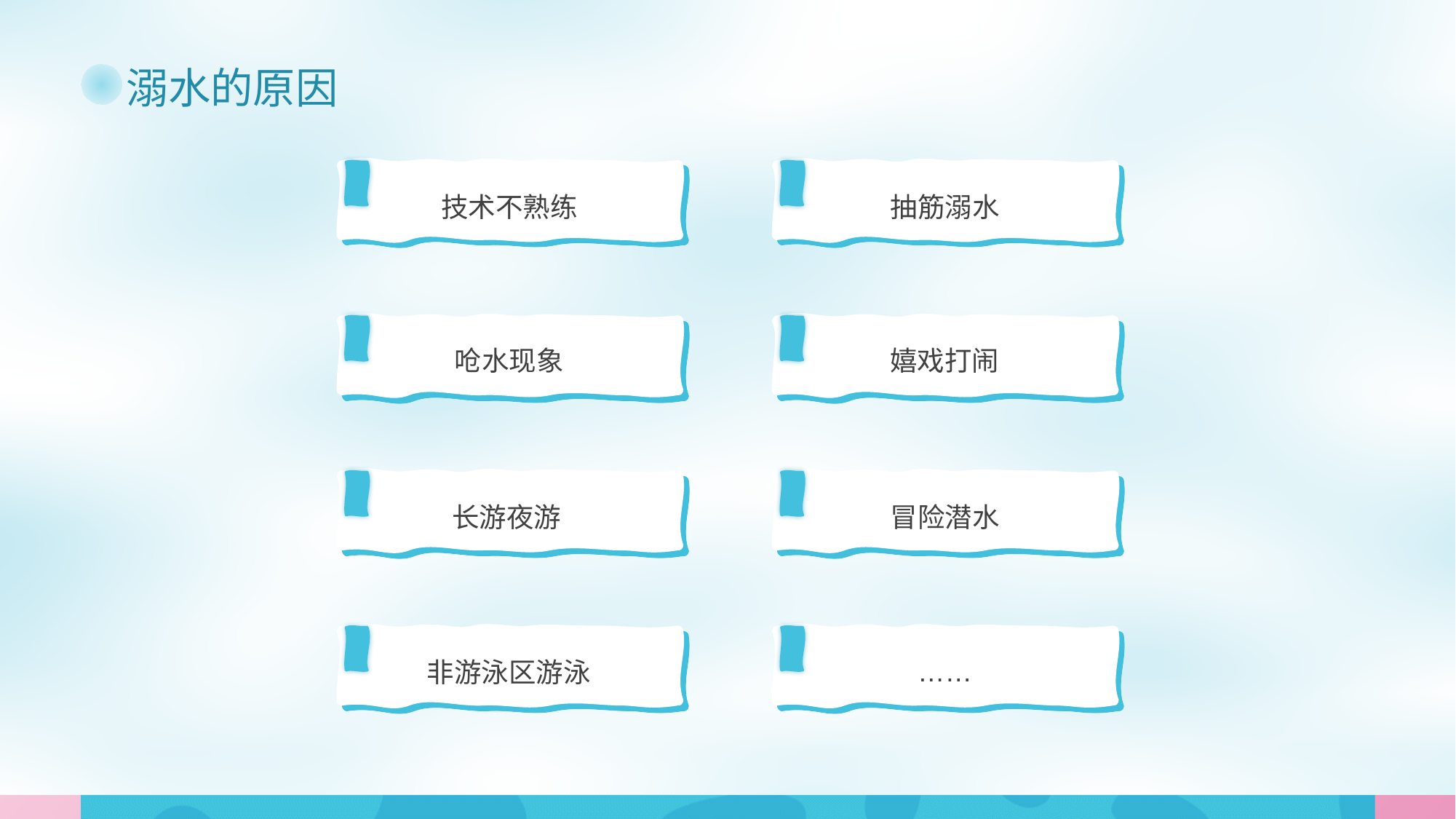

溺水的原因

技术不熟练
抽筋溺水

呛水现象
嬉戏打闹

长游夜游
冒险潜水

……
非游泳区游泳